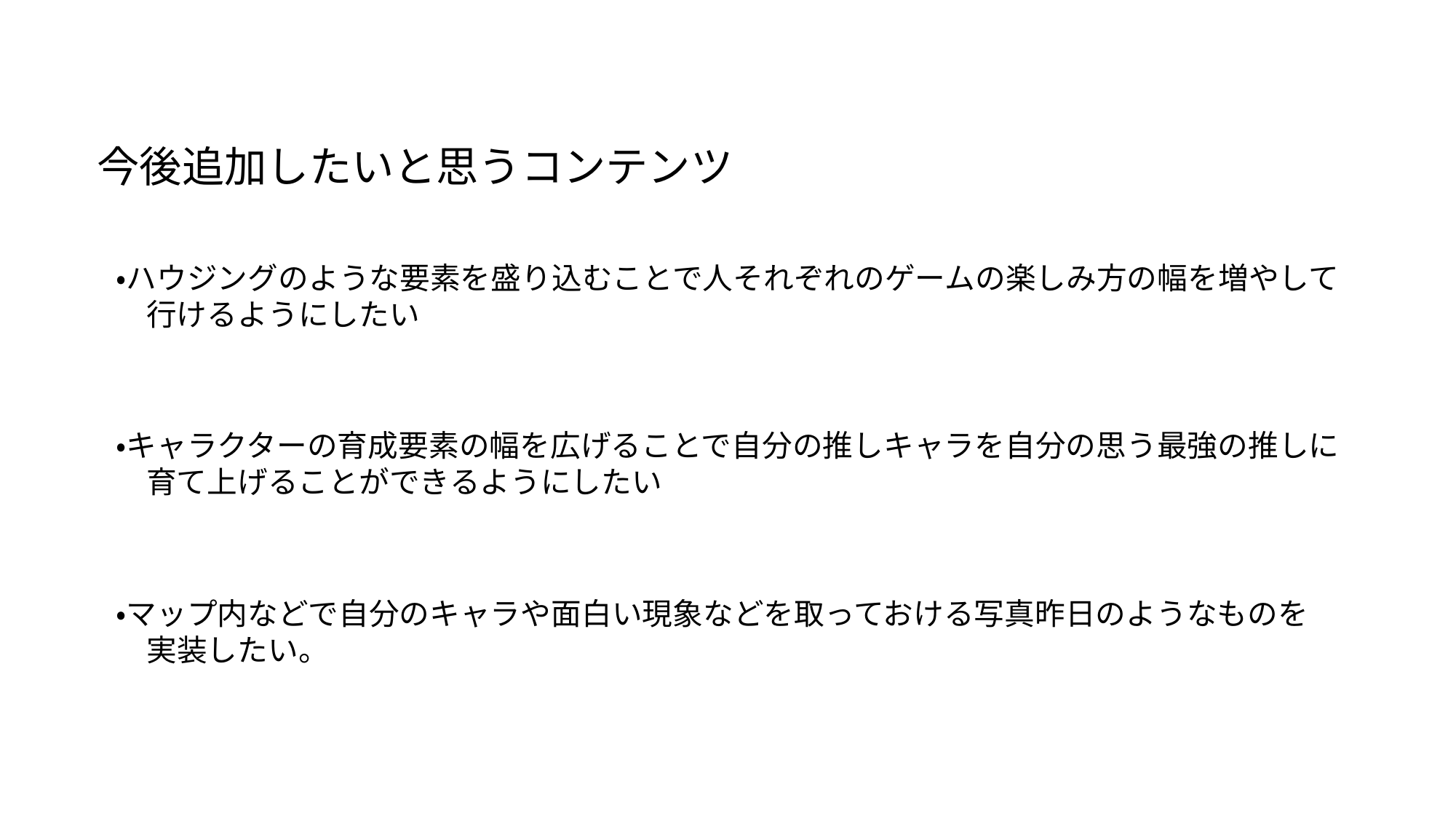

今後追加したいと思うコンテンツ
・ハウジングのような要素を盛り込むことで人それぞれのゲームの楽しみ方の幅を増やして
　行けるようにしたい
・キャラクターの育成要素の幅を広げることで自分の推しキャラを自分の思う最強の推しに
　育て上げることができるようにしたい
・マップ内などで自分のキャラや面白い現象などを取っておける写真昨日のようなものを
　実装したい。